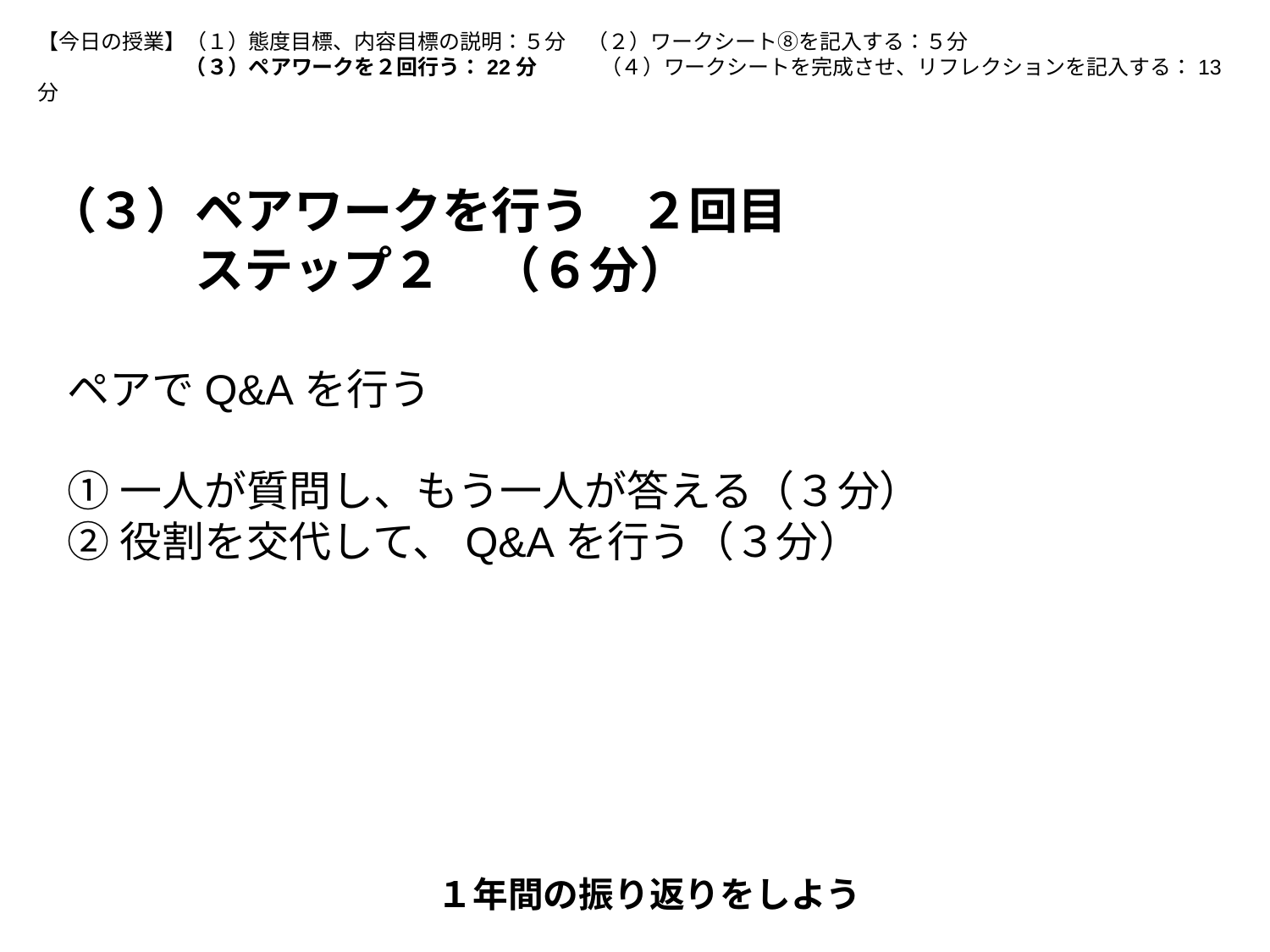

【今日の授業】（１）態度目標、内容目標の説明：５分　（２）ワークシート⑧を記入する：５分
　	　（３）ペアワークを２回行う：22分　　　（４）ワークシートを完成させ、リフレクションを記入する：13分
（３）ペアワークを行う　２回目
　　　ステップ２　（６分）

ペアでQ&Aを行う

①一人が質問し、もう一人が答える（３分）
②役割を交代して、Q&Aを行う（３分）

１年間の振り返りをしよう